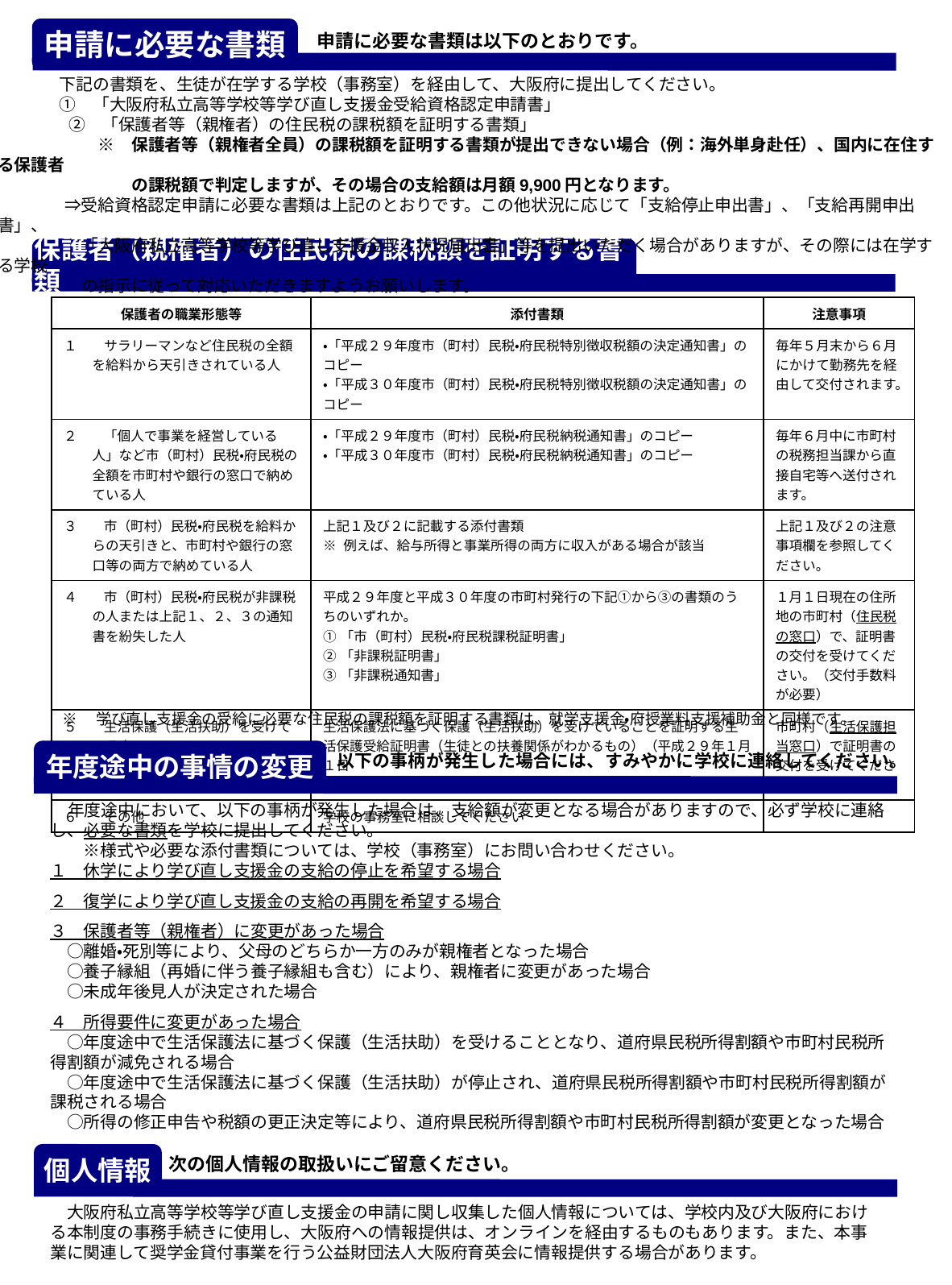

申請に必要な書類

申請に必要な書類は以下のとおりです。
　 　  　下記の書類を、生徒が在学する学校（事務室）を経由して、大阪府に提出してください。
　　 　  ①　「大阪府私立高等学校等学び直し支援金受給資格認定申請書」
　　　　 ②　「保護者等（親権者）の住民税の課税額を証明する書類」
　　　　　　※　保護者等（親権者全員）の課税額を証明する書類が提出できない場合（例：海外単身赴任）、国内に在住する保護者
　　　　　　　　の課税額で判定しますが、その場合の支給額は月額9,900円となります。
　　　　⇒受給資格認定申請に必要な書類は上記のとおりです。この他状況に応じて「支給停止申出書」、「支給再開申出書」、
　　　　　「大阪府私立高等学校等学び直し支援金収入状況届出書」等を提出いただく場合がありますが、その際には在学する学校
　　　　　の指示に従って対応いただきますようお願いします。
保護者（親権者）の住民税の課税額を証明する書類

| 保護者の職業形態等 | 添付書類 | 注意事項 |
| --- | --- | --- |
| １　　サラリーマンなど住民税の全額を給料から天引きされている人 | ・「平成２９年度市（町村）民税・府民税特別徴収税額の決定通知書」のコピー ・「平成３０年度市（町村）民税・府民税特別徴収税額の決定通知書」のコピー | 毎年５月末から６月 にかけて勤務先を経由して交付されます。 |
| ２　　「個人で事業を経営している人」など市（町村）民税・府民税の全額を市町村や銀行の窓口で納めている人 | ・「平成２９年度市（町村）民税・府民税納税通知書」のコピー ・「平成３０年度市（町村）民税・府民税納税通知書」のコピー | 毎年６月中に市町村の税務担当課から直接自宅等へ送付されます。 |
| ３　　市（町村）民税・府民税を給料からの天引きと、市町村や銀行の窓口等の両方で納めている人 | 上記１及び２に記載する添付書類  ※ 例えば、給与所得と事業所得の両方に収入がある場合が該当 | 上記１及び２の注意事項欄を参照してください。 |
| ４　　市（町村）民税・府民税が非課税の人または上記１、２、３の通知書を紛失した人 | 平成２９年度と平成３０年度の市町村発行の下記①から③の書類のうちのいずれか。 ①「市（町村）民税・府民税課税証明書」 ②「非課税証明書」 ③「非課税通知書」 | １月１日現在の住所地の市町村（住民税の窓口）で、証明書の交付を受けてください。（交付手数料が必要） |
| ５　　生活保護（生活扶助）を受けている人 | 生活保護法に基づく保護（生活扶助）を受けていることを証明する生活保護受給証明書（生徒との扶養関係がわかるもの）（平成２９年１月１日 及び平成３０年１月１日に受給していることがわかるもの） | 市町村（生活保護担当窓口）で証明書の交付を受けてください。 |
| ６　　その他 | 学校の事務室に相談してください |  |
※　学び直し支援金の受給に必要な住民税の課税額を証明する書類は、就学支援金・府授業料支援補助金と同様です。
年度途中の事情の変更

以下の事柄が発生した場合には、すみやかに学校に連絡してください。
　年度途中において、以下の事柄が発生した場合は、支給額が変更となる場合がありますので、必ず学校に連絡し、必要な書類を学校に提出してください。
　　※様式や必要な添付書類については、学校（事務室）にお問い合わせください。
１　休学により学び直し支援金の支給の停止を希望する場合
２　復学により学び直し支援金の支給の再開を希望する場合
３　保護者等（親権者）に変更があった場合
　○離婚・死別等により、父母のどちらか一方のみが親権者となった場合
　○養子縁組（再婚に伴う養子縁組も含む）により、親権者に変更があった場合
　○未成年後見人が決定された場合
４　所得要件に変更があった場合
　○年度途中で生活保護法に基づく保護（生活扶助）を受けることとなり、道府県民税所得割額や市町村民税所得割額が減免される場合
　○年度途中で生活保護法に基づく保護（生活扶助）が停止され、道府県民税所得割額や市町村民税所得割額が課税される場合
　○所得の修正申告や税額の更正決定等により、道府県民税所得割額や市町村民税所得割額が変更となった場合
個人情報

次の個人情報の取扱いにご留意ください。
　大阪府私立高等学校等学び直し支援金の申請に関し収集した個人情報については、学校内及び大阪府における本制度の事務手続きに使用し、大阪府への情報提供は、オンラインを経由するものもあります。また、本事業に関連して奨学金貸付事業を行う公益財団法人大阪府育英会に情報提供する場合があります。
－２－